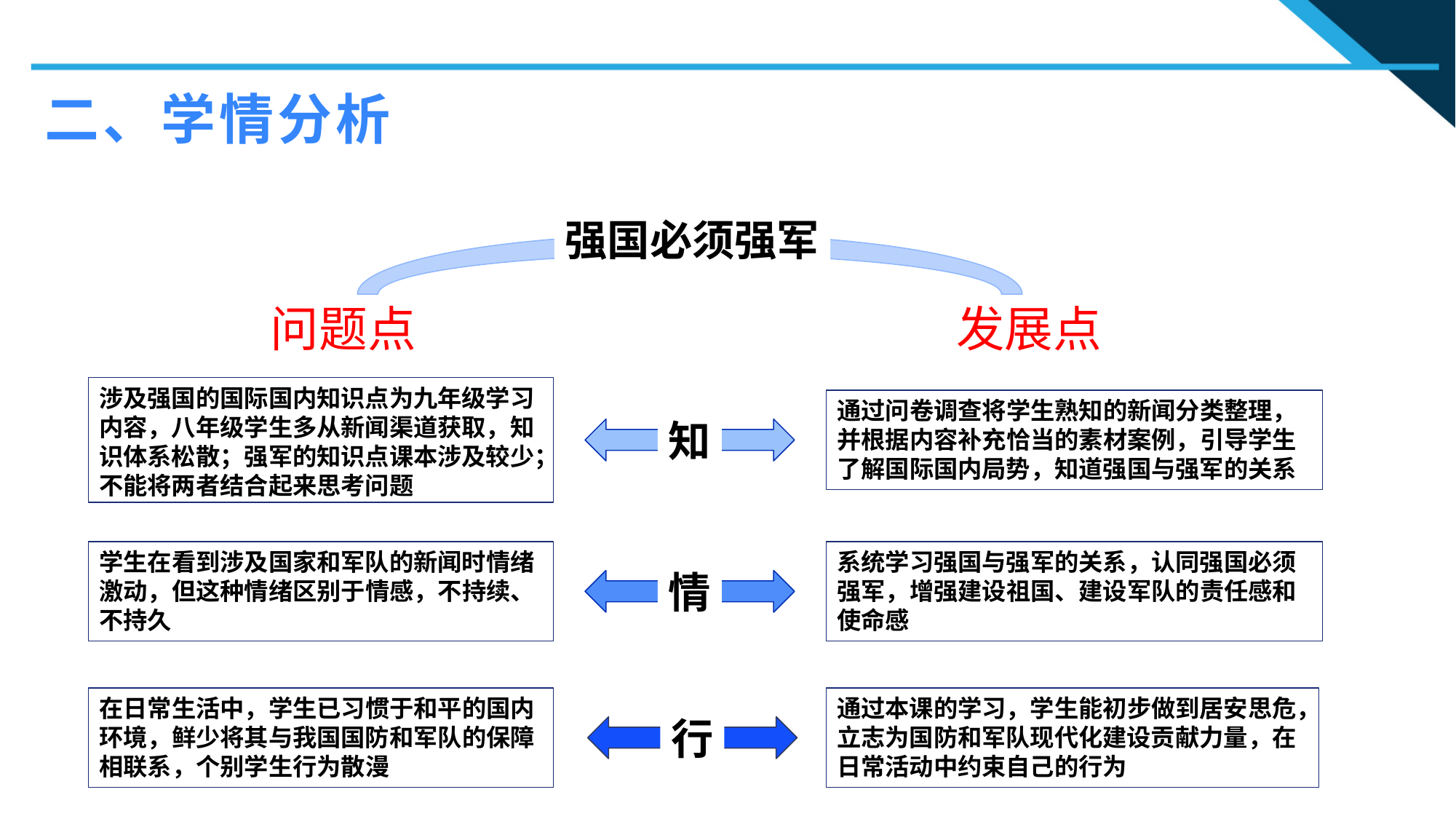

二、学情分析
强国必须强军

问题点
发展点
涉及强国的国际国内知识点为九年级学习内容，八年级学生多从新闻渠道获取，知识体系松散；强军的知识点课本涉及较少；不能将两者结合起来思考问题
通过问卷调查将学生熟知的新闻分类整理，并根据内容补充恰当的素材案例，引导学生了解国际国内局势，知道强国与强军的关系
知

学生在看到涉及国家和军队的新闻时情绪激动，但这种情绪区别于情感，不持续、不持久
系统学习强国与强军的关系，认同强国必须强军，增强建设祖国、建设军队的责任感和使命感
情

在日常生活中，学生已习惯于和平的国内环境，鲜少将其与我国国防和军队的保障相联系，个别学生行为散漫
通过本课的学习，学生能初步做到居安思危，立志为国防和军队现代化建设贡献力量，在日常活动中约束自己的行为
行